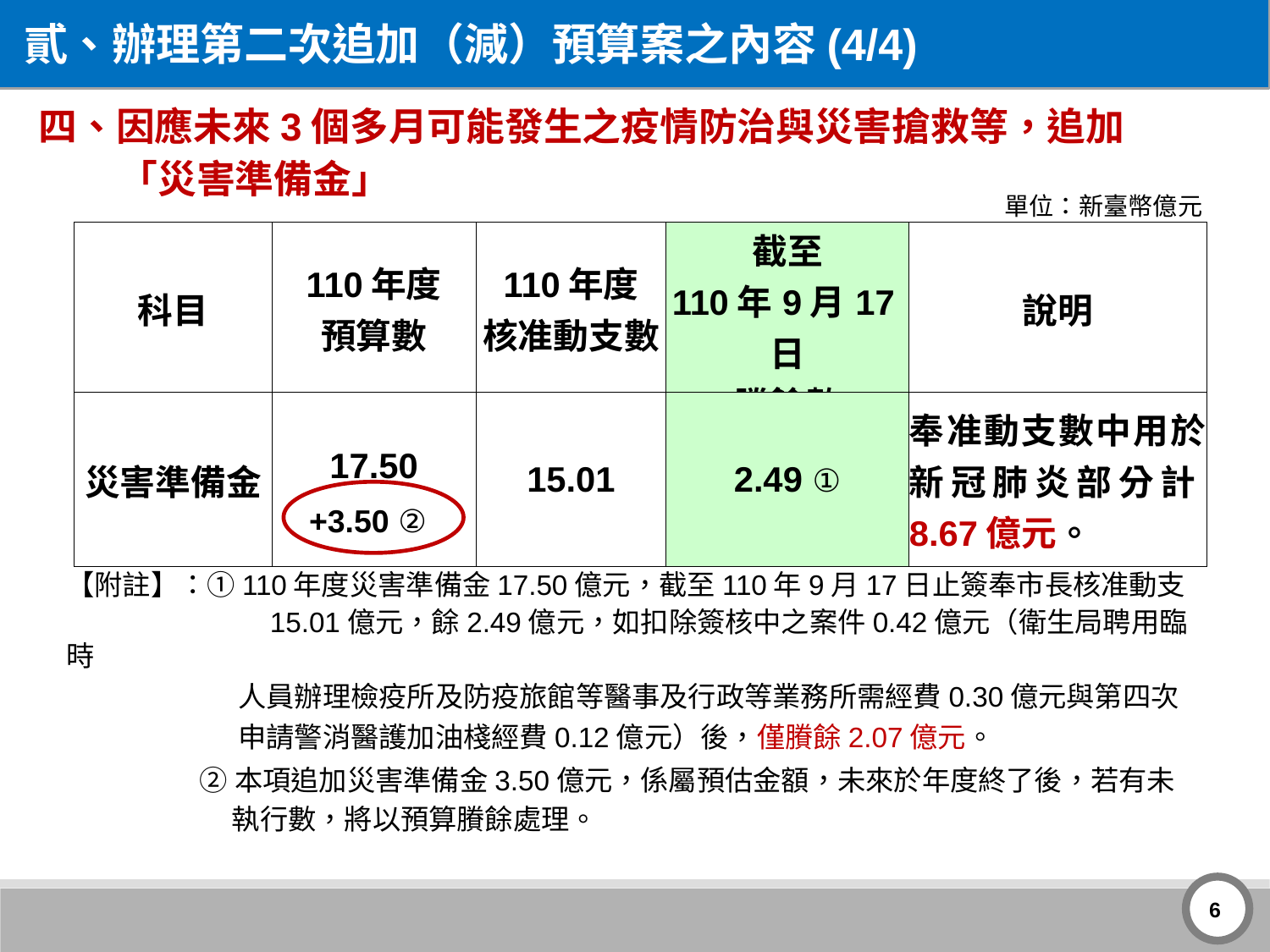

貳、辦理第二次追加（減）預算案之內容(4/4)
四、因應未來3個多月可能發生之疫情防治與災害搶救等，追加
        「災害準備金」
單位：新臺幣億元
| 科目 | 110年度 預算數 | 110年度 核准動支數 | 截至 110年9月17日 賸餘數 | 說明 |
| --- | --- | --- | --- | --- |
| 災害準備金 | 17.50 | 15.01 | 2.49 ① | 奉准動支數中用於新冠肺炎部分計8.67億元。 |

+3.50 ②
【附註】：①110年度災害準備金17.50億元，截至110年9月17日止簽奉市長核准動支
                          15.01億元，餘2.49億元，如扣除簽核中之案件0.42億元（衛生局聘用臨時
                          人員辦理檢疫所及防疫旅館等醫事及行政等業務所需經費0.30億元與第四次
                          申請警消醫護加油棧經費0.12億元）後，僅賸餘2.07億元。
                     ②本項追加災害準備金3.50億元，係屬預估金額，未來於年度終了後，若有未
                         執行數，將以預算賸餘處理。

6